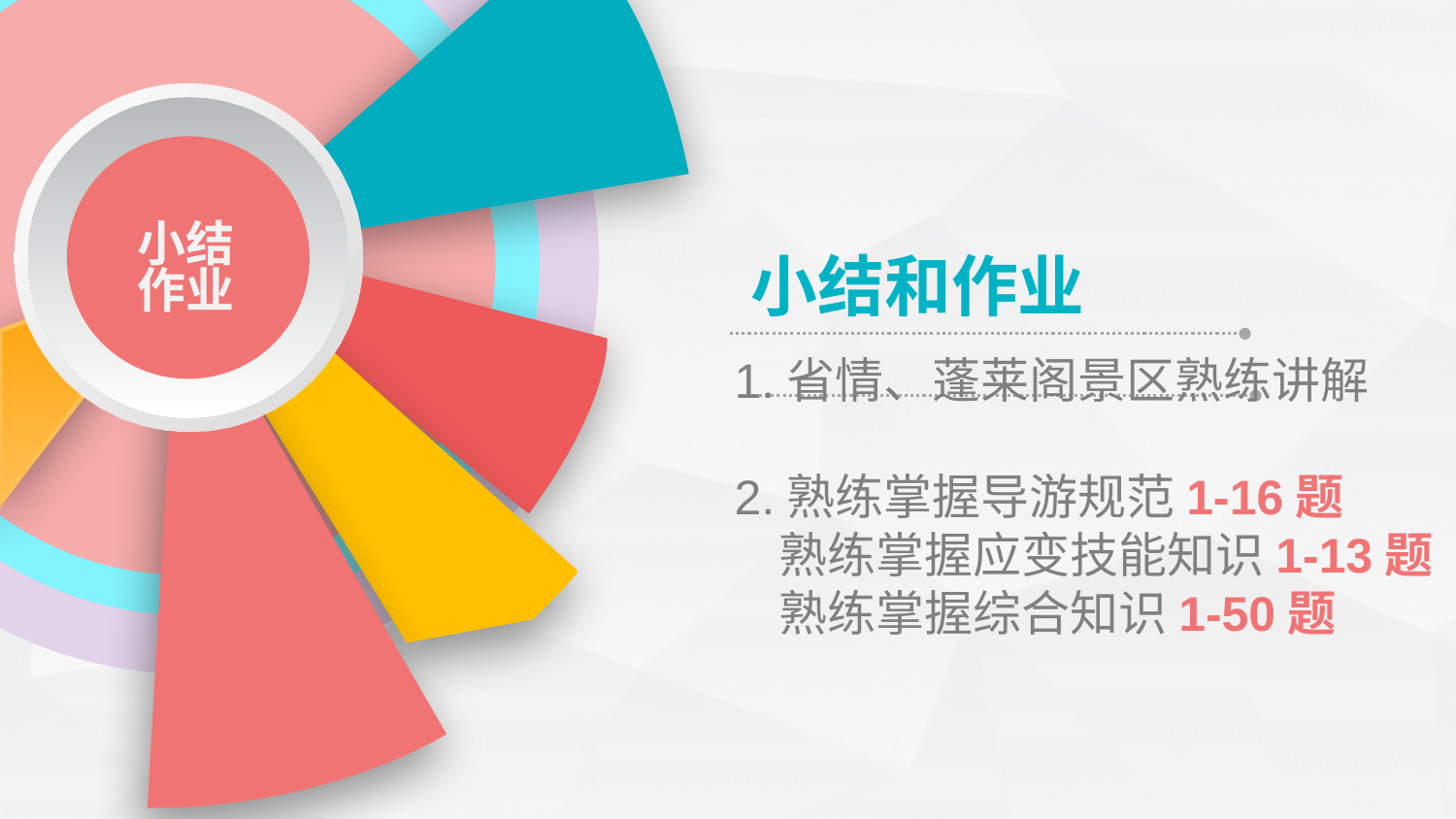

小结作业

1.省情、蓬莱阁景区熟练讲解

2.熟练掌握导游规范1-16题
   熟练掌握应变技能知识1-13题
   熟练掌握综合知识1-50题
小结和作业